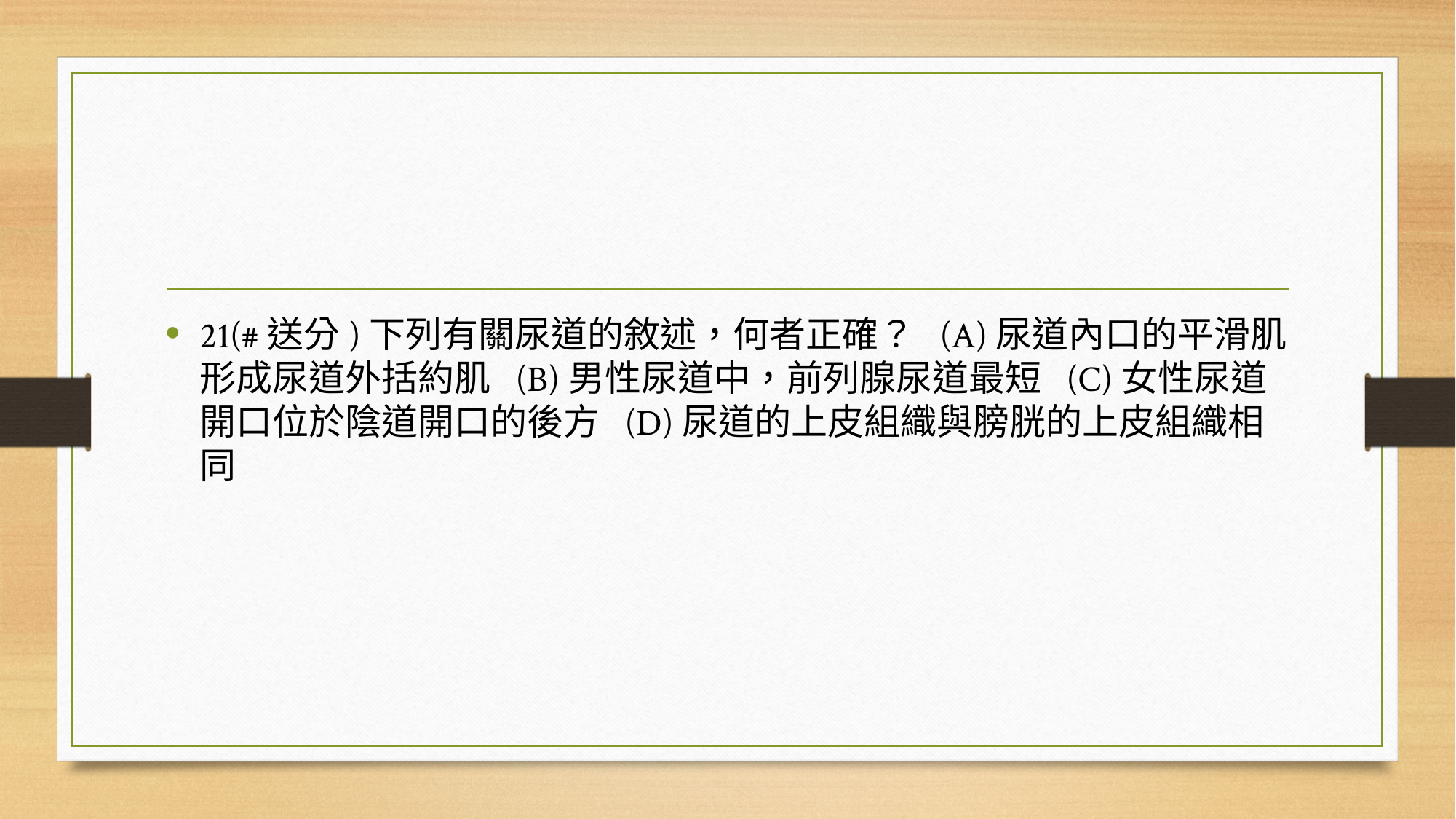

#
21(#送分)下列有關尿道的敘述，何者正確？  (A)尿道內口的平滑肌形成尿道外括約肌  (B)男性尿道中，前列腺尿道最短  (C)女性尿道開口位於陰道開口的後方  (D)尿道的上皮組織與膀胱的上皮組織相同